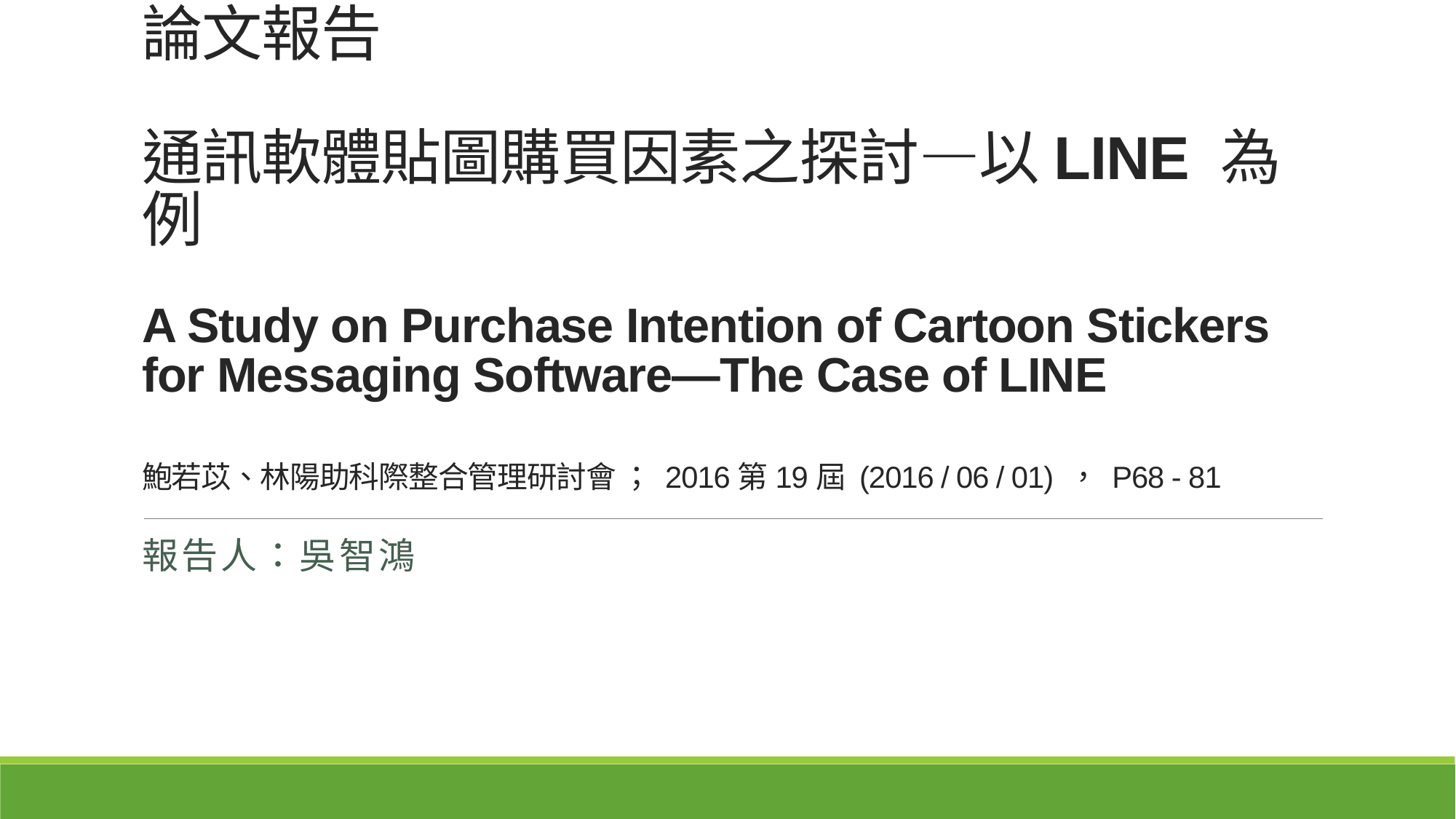

# 論文報告 通訊軟體貼圖購買因素之探討—以LINE 為例 A Study on Purchase Intention of Cartoon Stickers for Messaging Software—The Case of LINE 鮑若苡、林陽助科際整合管理研討會 ； 2016第19屆 (2016 / 06 / 01) ， P68 - 81
報告人：吳智鴻